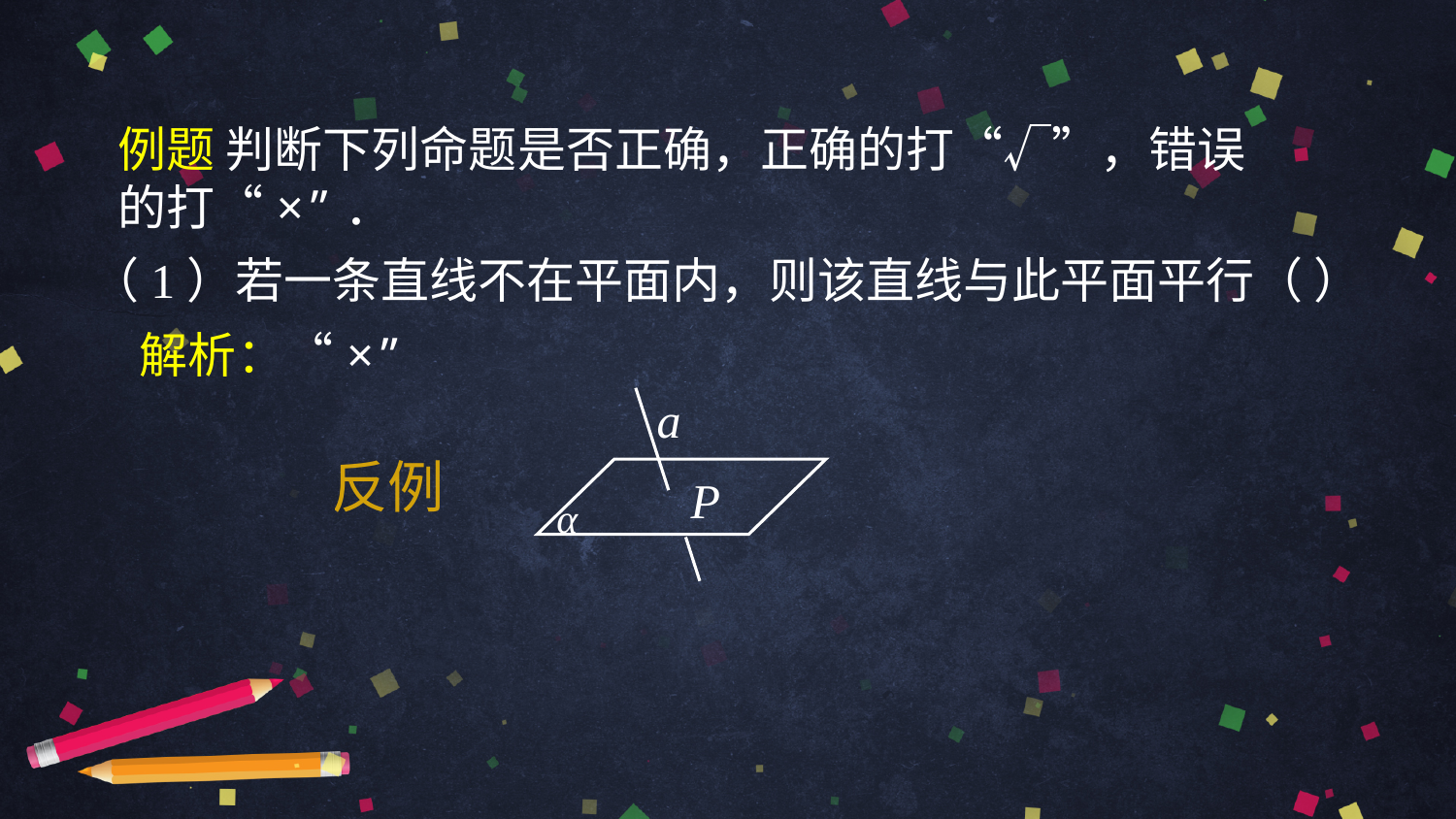

例题 判断下列命题是否正确，正确的打“√”，错误的打“×”．

（1）若一条直线不在平面内，则该直线与此平面平行（ ）
解析：“×”
a
反例

P
α